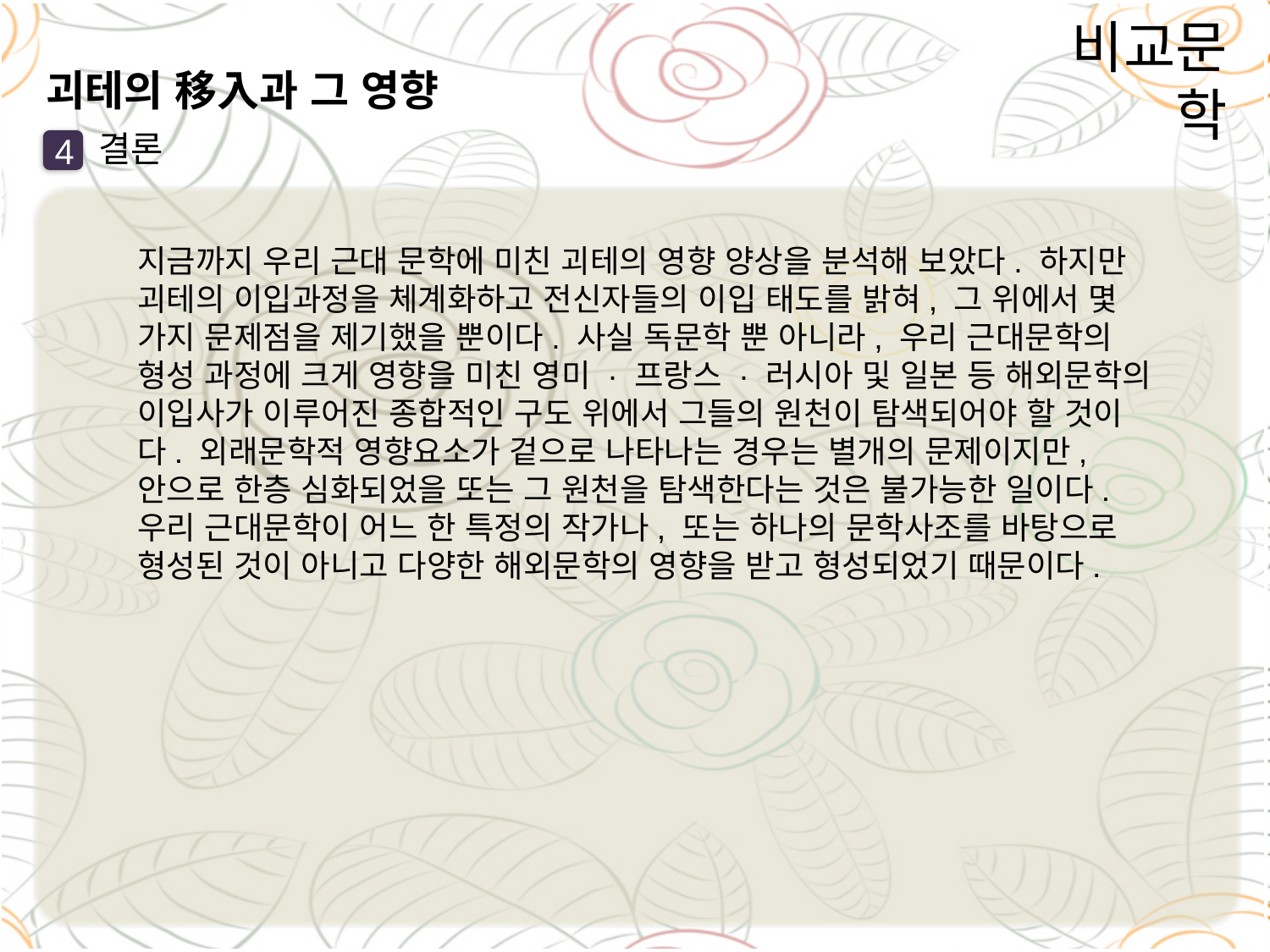

비교문학
괴테의 移入과 그 영향
결론

4
지금까지 우리 근대 문학에 미친 괴테의 영향 양상을 분석해 보았다. 하지만 괴테의 이입과정을 체계화하고 전신자들의 이입 태도를 밝혀, 그 위에서 몇 가지 문제점을 제기했을 뿐이다. 사실 독문학 뿐 아니라, 우리 근대문학의 형성 과정에 크게 영향을 미친 영미 · 프랑스 · 러시아 및 일본 등 해외문학의 이입사가 이루어진 종합적인 구도 위에서 그들의 원천이 탐색되어야 할 것이다. 외래문학적 영향요소가 겉으로 나타나는 경우는 별개의 문제이지만, 안으로 한층 심화되었을 또는 그 원천을 탐색한다는 것은 불가능한 일이다. 우리 근대문학이 어느 한 특정의 작가나, 또는 하나의 문학사조를 바탕으로 형성된 것이 아니고 다양한 해외문학의 영향을 받고 형성되었기 때문이다.